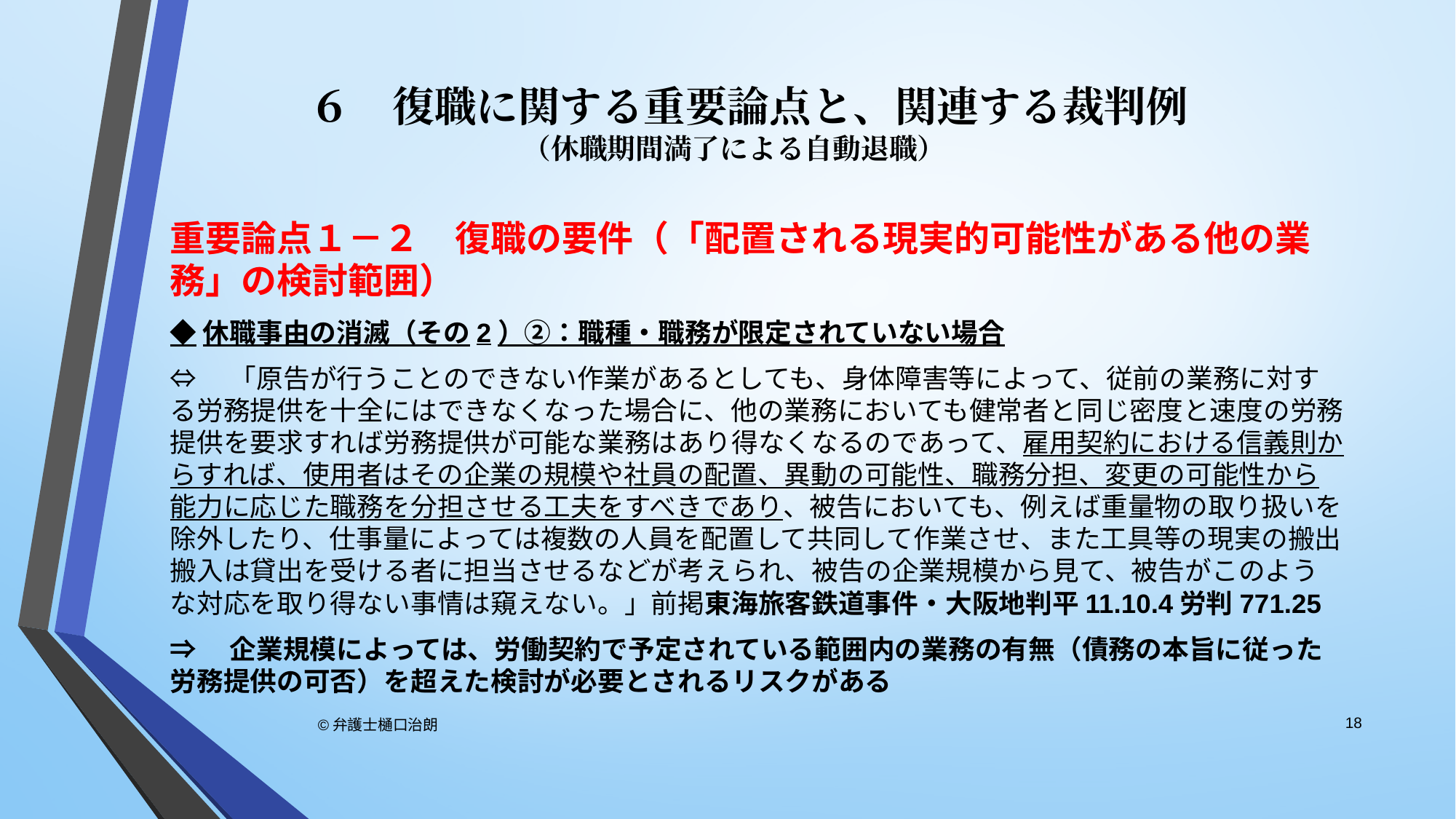

# ６　復職に関する重要論点と、関連する裁判例 （休職期間満了による自動退職）
重要論点１－２　復職の要件（「配置される現実的可能性がある他の業務」の検討範囲）
◆休職事由の消滅（その2）➁：職種・職務が限定されていない場合
⇔　「原告が行うことのできない作業があるとしても、身体障害等によって、従前の業務に対する労務提供を十全にはできなくなった場合に、他の業務においても健常者と同じ密度と速度の労務提供を要求すれば労務提供が可能な業務はあり得なくなるのであって、雇用契約における信義則からすれば、使用者はその企業の規模や社員の配置、異動の可能性、職務分担、変更の可能性から能力に応じた職務を分担させる工夫をすべきであり、被告においても、例えば重量物の取り扱いを除外したり、仕事量によっては複数の人員を配置して共同して作業させ、また工具等の現実の搬出搬入は貸出を受ける者に担当させるなどが考えられ、被告の企業規模から見て、被告がこのような対応を取り得ない事情は窺えない。」前掲東海旅客鉄道事件・大阪地判平11.10.4労判771.25
⇒　企業規模によっては、労働契約で予定されている範囲内の業務の有無（債務の本旨に従った労務提供の可否）を超えた検討が必要とされるリスクがある

18
©弁護士樋口治朗